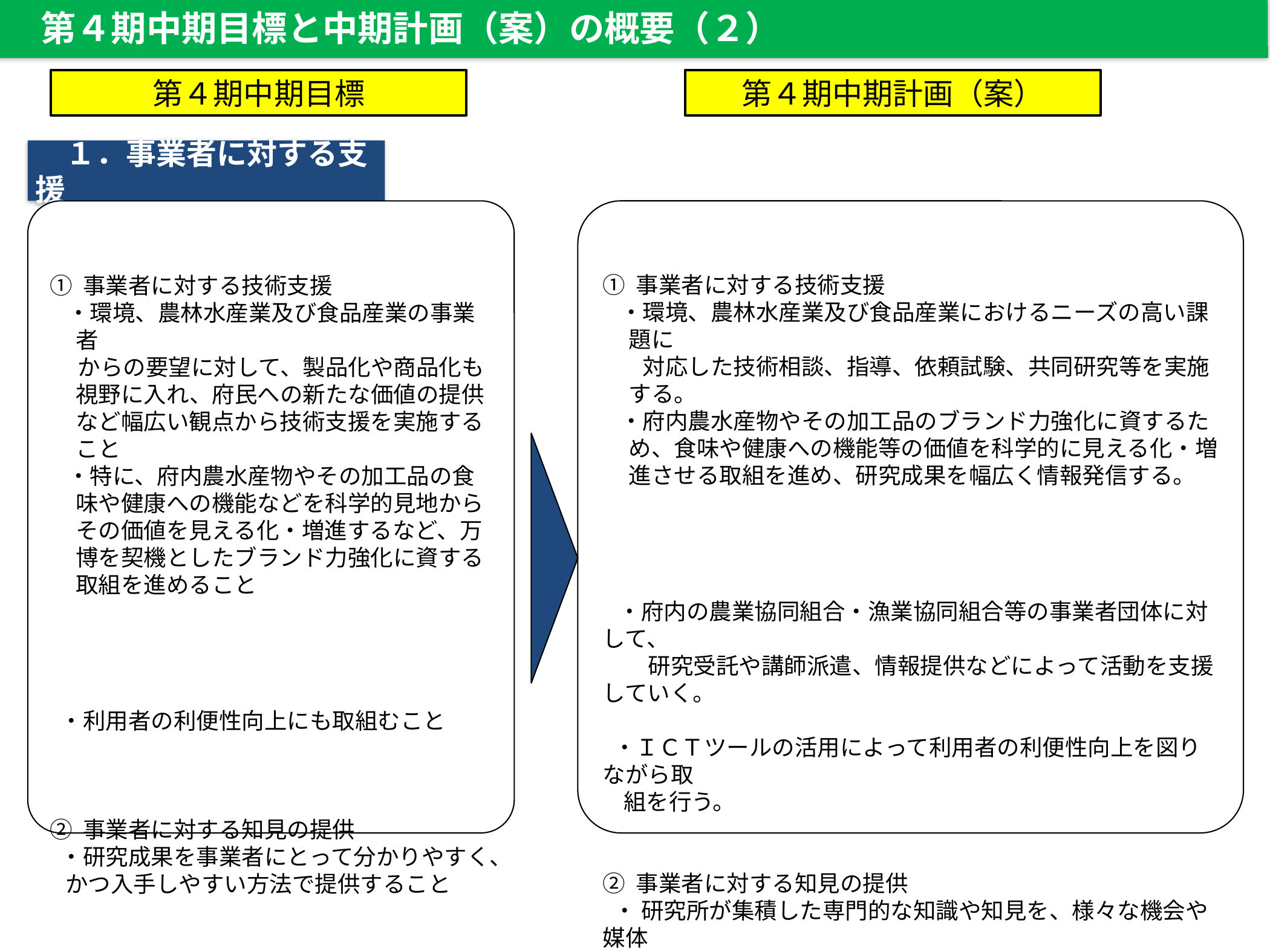

第４期中期目標と中期計画（案）の概要（２）
第４期中期目標
第４期中期計画（案）
　１．事業者に対する支援

① 事業者に対する技術支援
・環境、農林水産業及び食品産業の事業者
 からの要望に対して、製品化や商品化も視野に入れ、府民への新たな価値の提供など幅広い観点から技術支援を実施すること
・特に、府内農水産物やその加工品の食味や健康への機能などを科学的見地からその価値を見える化・増進するなど、万博を契機としたブランド力強化に資する取組を進めること

 ・利用者の利便性向上にも取組むこと

② 事業者に対する知見の提供
 ・研究成果を事業者にとって分かりやすく、
  かつ入手しやすい方法で提供すること

① 事業者に対する技術支援
・環境、農林水産業及び食品産業におけるニーズの高い課題に
　対応した技術相談、指導、依頼試験、共同研究等を実施する。
・府内農水産物やその加工品のブランド力強化に資するため、食味や健康への機能等の価値を科学的に見える化・増進させる取組を進め、研究成果を幅広く情報発信する。

  ・府内の農業協同組合・漁業協同組合等の事業者団体に対して、
　　研究受託や講師派遣、情報提供などによって活動を支援していく。

 ・ＩＣＴツールの活用によって利用者の利便性向上を図りながら取
   組を行う。

② 事業者に対する知見の提供
 ・ 研究所が集積した専門的な知識や知見を、様々な機会や媒体
　　で分かりやすく提供する。